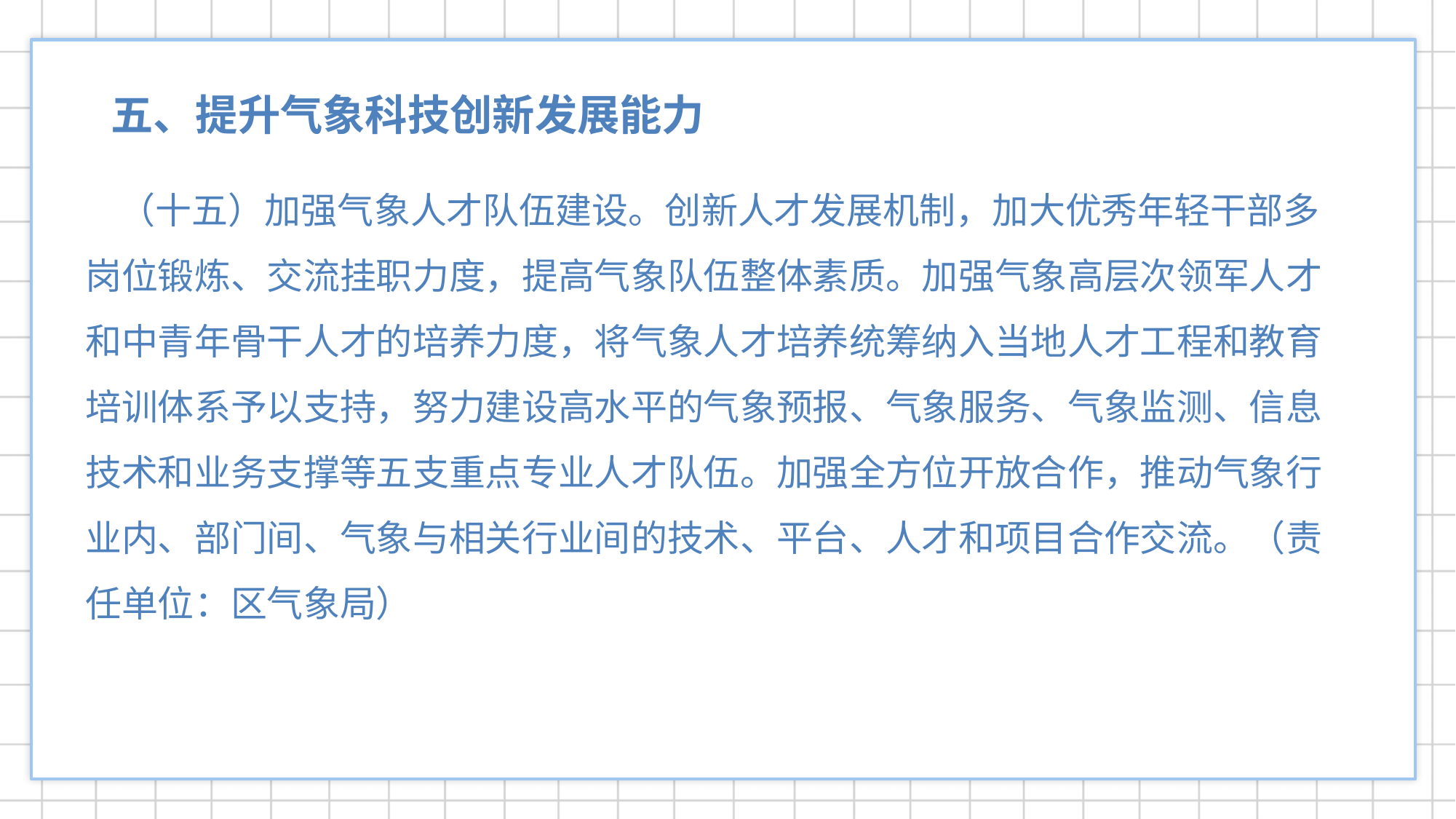

五、提升气象科技创新发展能力
    （十五）加强气象人才队伍建设。创新人才发展机制，加大优秀年轻干部多岗位锻炼、交流挂职力度，提高气象队伍整体素质。加强气象高层次领军人才和中青年骨干人才的培养力度，将气象人才培养统筹纳入当地人才工程和教育培训体系予以支持，努力建设高水平的气象预报、气象服务、气象监测、信息技术和业务支撑等五支重点专业人才队伍。加强全方位开放合作，推动气象行业内、部门间、气象与相关行业间的技术、平台、人才和项目合作交流。（责任单位：区气象局）